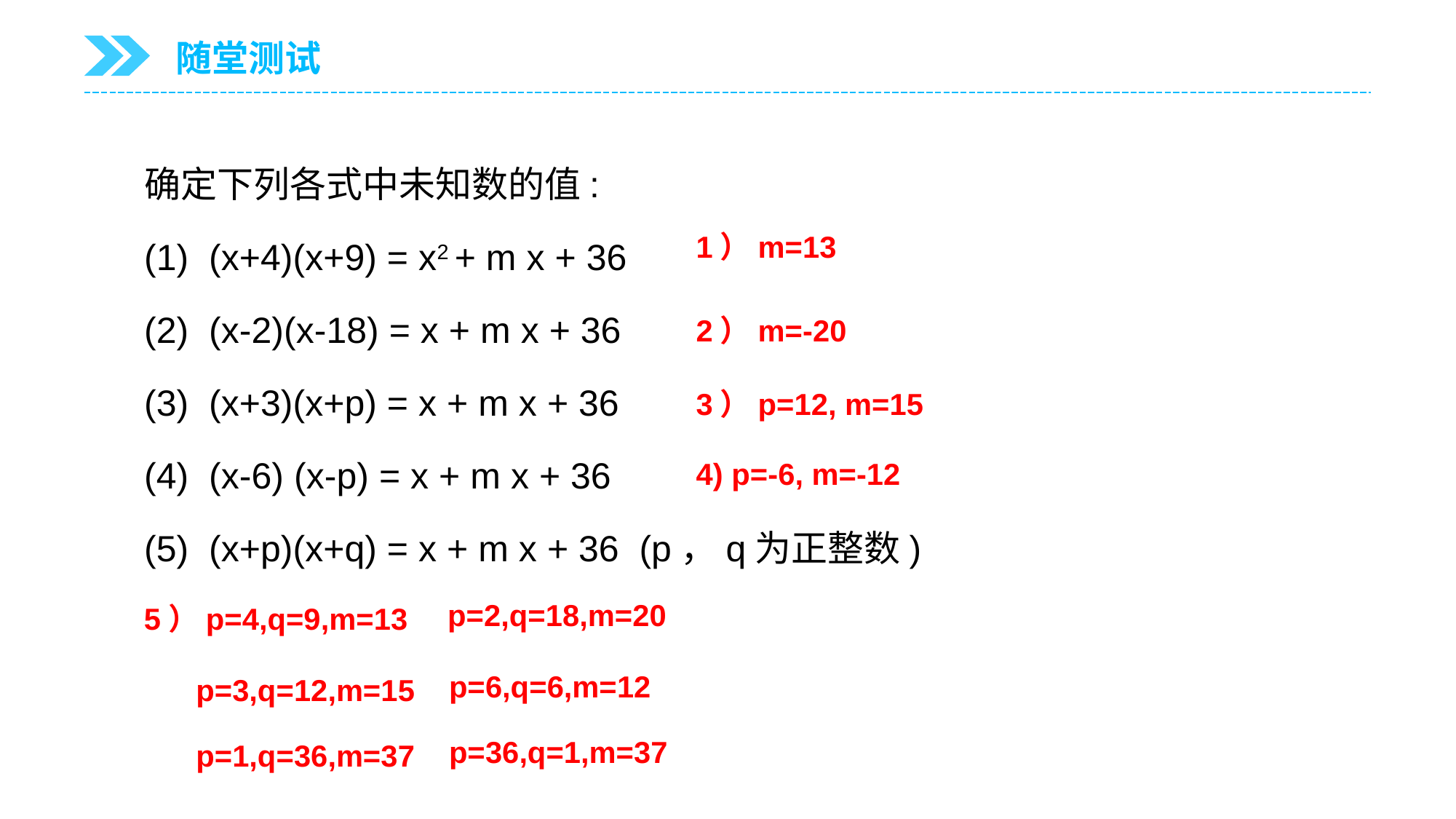

随堂测试
确定下列各式中未知数的值:
(1)  (x+4)(x+9) = x2 + m x + 36
(2)  (x-2)(x-18) = x + m x + 36
(3)  (x+3)(x+p) = x + m x + 36
(4)  (x-6) (x-p) = x + m x + 36
(5)  (x+p)(x+q) = x + m x + 36  (p，q为正整数)
1）m=13
2）m=-20
3）p=12, m=15
4) p=-6, m=-12
 p=2,q=18,m=20
5）p=4,q=9,m=13
 p=6,q=6,m=12
 p=3,q=12,m=15
 p=36,q=1,m=37
 p=1,q=36,m=37